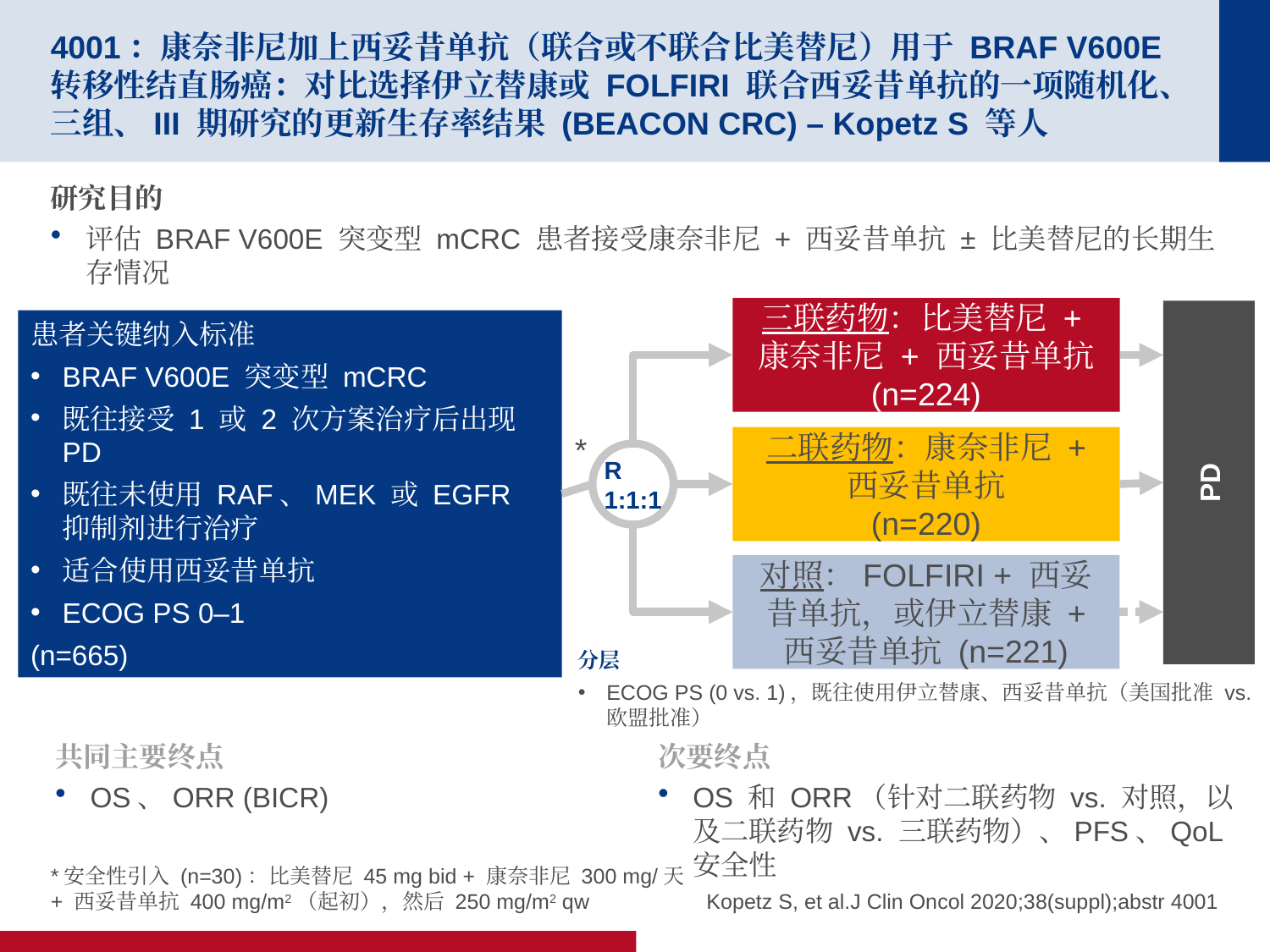

# 4001：康奈非尼加上西妥昔单抗（联合或不联合比美替尼）用于 BRAF V600E 转移性结直肠癌：对比选择伊立替康或 FOLFIRI 联合西妥昔单抗的一项随机化、三组、III 期研究的更新生存率结果 (BEACON CRC) – Kopetz S 等人
研究目的
评估 BRAF V600E 突变型 mCRC 患者接受康奈非尼 + 西妥昔单抗 ± 比美替尼的长期生存情况
三联药物：比美替尼 +
康奈非尼 + 西妥昔单抗
(n=224)
PD
患者关键纳入标准
BRAF V600E 突变型 mCRC
既往接受 1 或 2 次方案治疗后出现 PD
既往未使用 RAF、MEK 或 EGFR 抑制剂进行治疗
适合使用西妥昔单抗
ECOG PS 0–1
(n=665)
*
二联药物：康奈非尼 + 西妥昔单抗
(n=220)
R
1:1:1
对照：FOLFIRI + 西妥昔单抗，或伊立替康 + 西妥昔单抗 (n=221)
分层
ECOG PS (0 vs. 1)，既往使用伊立替康、西妥昔单抗（美国批准 vs. 欧盟批准）
共同主要终点
OS、ORR (BICR)

次要终点
OS 和 ORR（针对二联药物 vs. 对照，以及二联药物 vs. 三联药物）、PFS、QoL 安全性
*安全性引入 (n=30)：比美替尼 45 mg bid + 康奈非尼 300 mg/天 + 西妥昔单抗 400 mg/m2（起初），然后 250 mg/m2 qw
Kopetz S, et al.J Clin Oncol 2020;38(suppl);abstr 4001